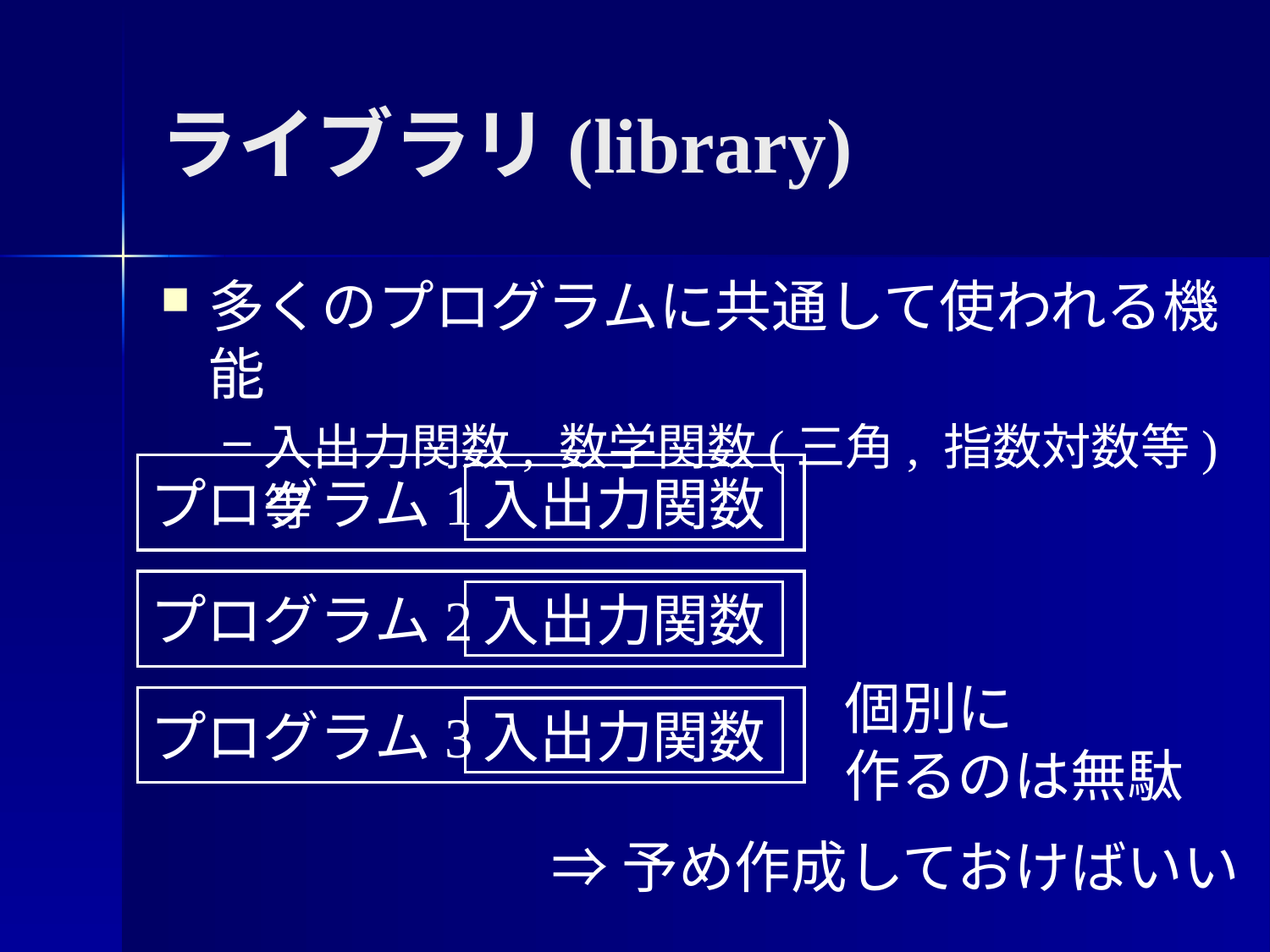

# ライブラリ(library)
多くのプログラムに共通して使われる機能
入出力関数, 数学関数(三角, 指数対数等)等
プログラム1
プログラム2
プログラム3
入出力関数
入出力関数
入出力関数
個別に
作るのは無駄
⇒予め作成しておけばいい